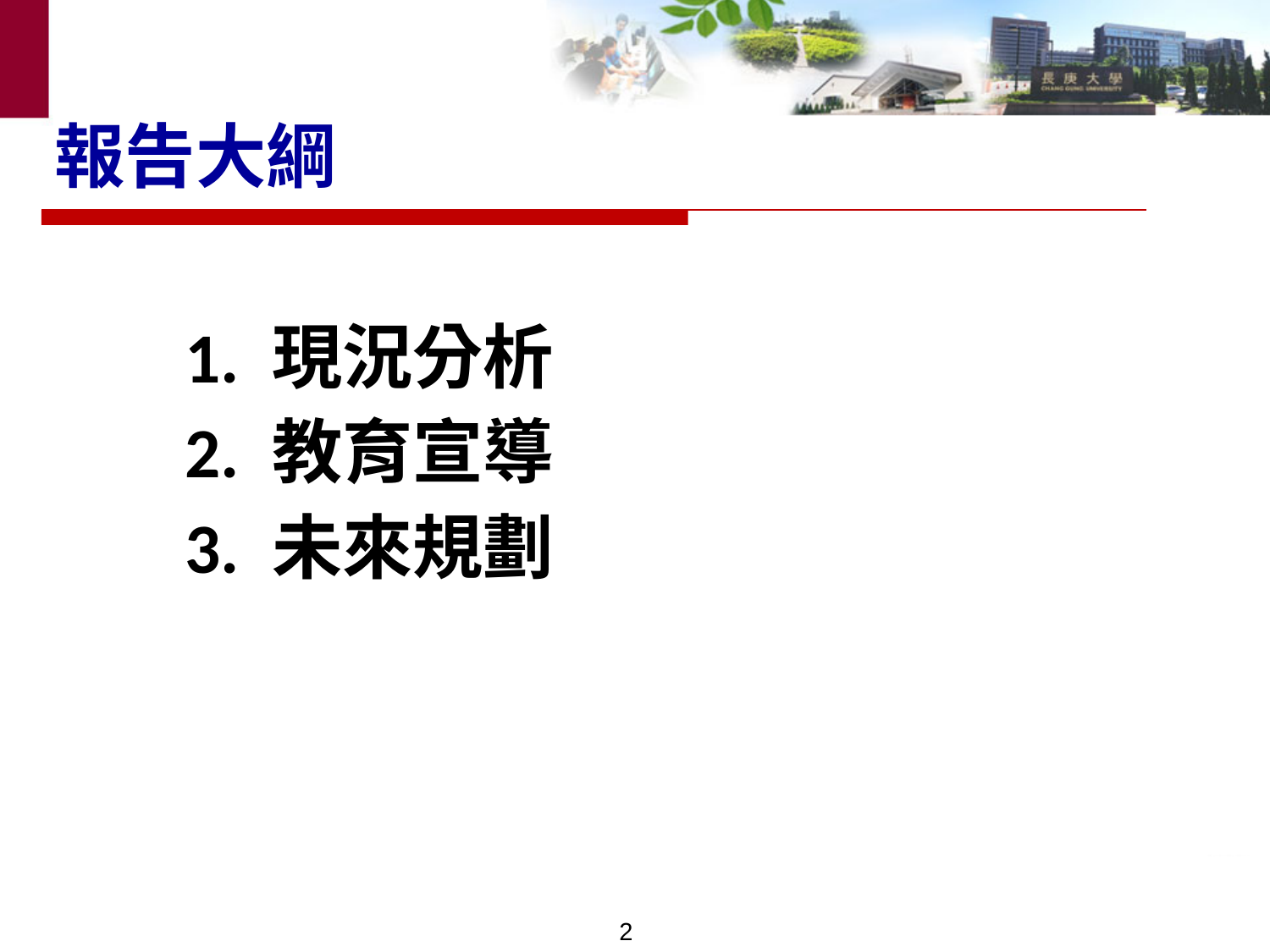

# 報告大綱
1. 現況分析
2. 教育宣導
3. 未來規劃
2